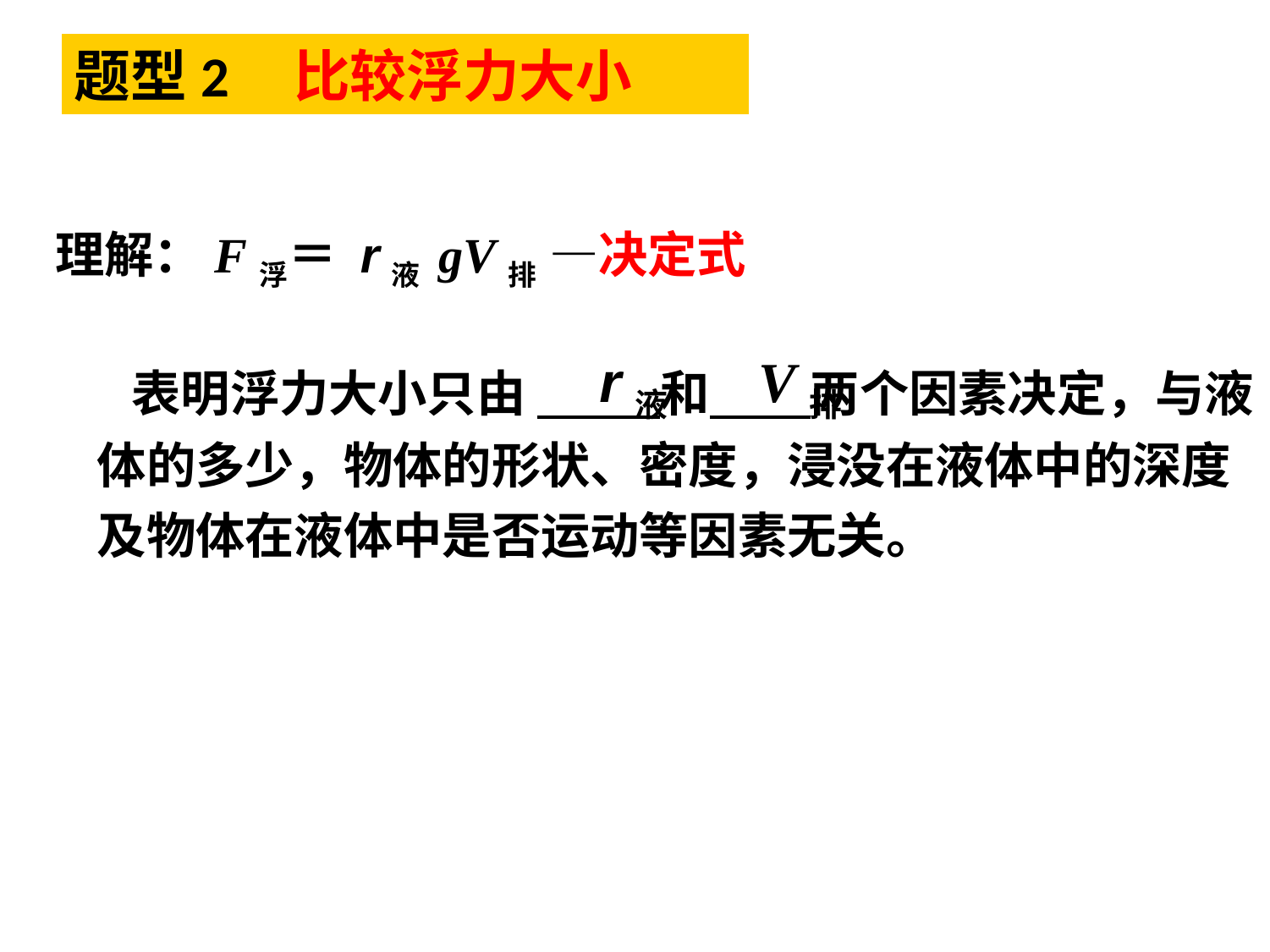

题型2    比较浮力大小
理解：F浮＝ r液 gV排  —决定式
r液      V排
  表明浮力大小只由            和         两个因素决定，与液体的多少，物体的形状、密度，浸没在液体中的深度及物体在液体中是否运动等因素无关。